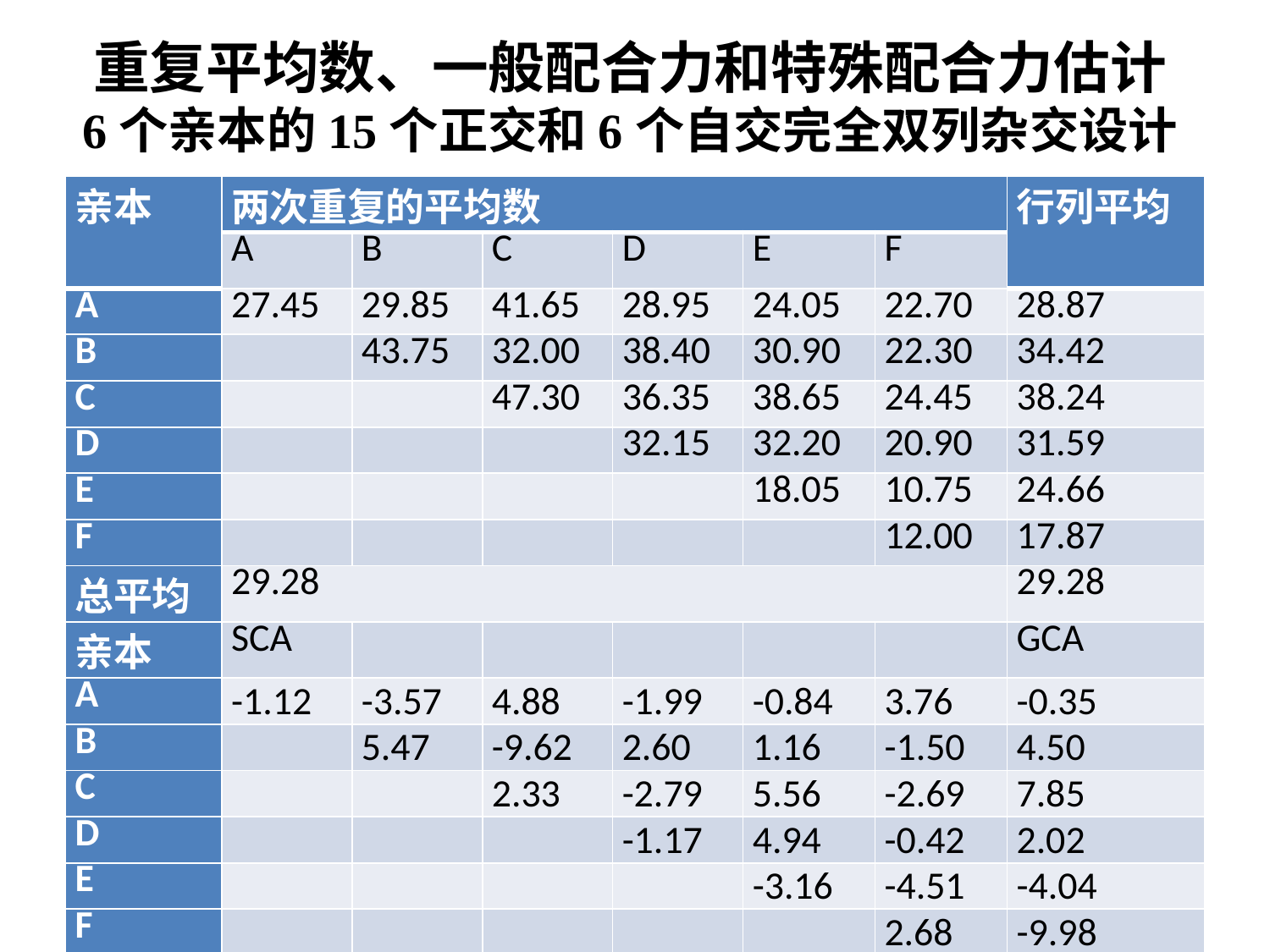

# 重复平均数、一般配合力和特殊配合力估计 6个亲本的15个正交和6个自交完全双列杂交设计
| 亲本 | 两次重复的平均数 |  |  |  |  |  | 行列平均 |
| --- | --- | --- | --- | --- | --- | --- | --- |
|  | A | B | C | D | E | F |  |
| A | 27.45 | 29.85 | 41.65 | 28.95 | 24.05 | 22.70 | 28.87 |
| B |  | 43.75 | 32.00 | 38.40 | 30.90 | 22.30 | 34.42 |
| C |  |  | 47.30 | 36.35 | 38.65 | 24.45 | 38.24 |
| D |  |  |  | 32.15 | 32.20 | 20.90 | 31.59 |
| E |  |  |  |  | 18.05 | 10.75 | 24.66 |
| F |  |  |  |  |  | 12.00 | 17.87 |
| 总平均 | 29.28 |  |  |  |  |  | 29.28 |
| 亲本 | SCA |  |  |  |  |  | GCA |
| A | -1.12 | -3.57 | 4.88 | -1.99 | -0.84 | 3.76 | -0.35 |
| B |  | 5.47 | -9.62 | 2.60 | 1.16 | -1.50 | 4.50 |
| C |  |  | 2.33 | -2.79 | 5.56 | -2.69 | 7.85 |
| D |  |  |  | -1.17 | 4.94 | -0.42 | 2.02 |
| E |  |  |  |  | -3.16 | -4.51 | -4.04 |
| F |  |  |  |  |  | 2.68 | -9.98 |